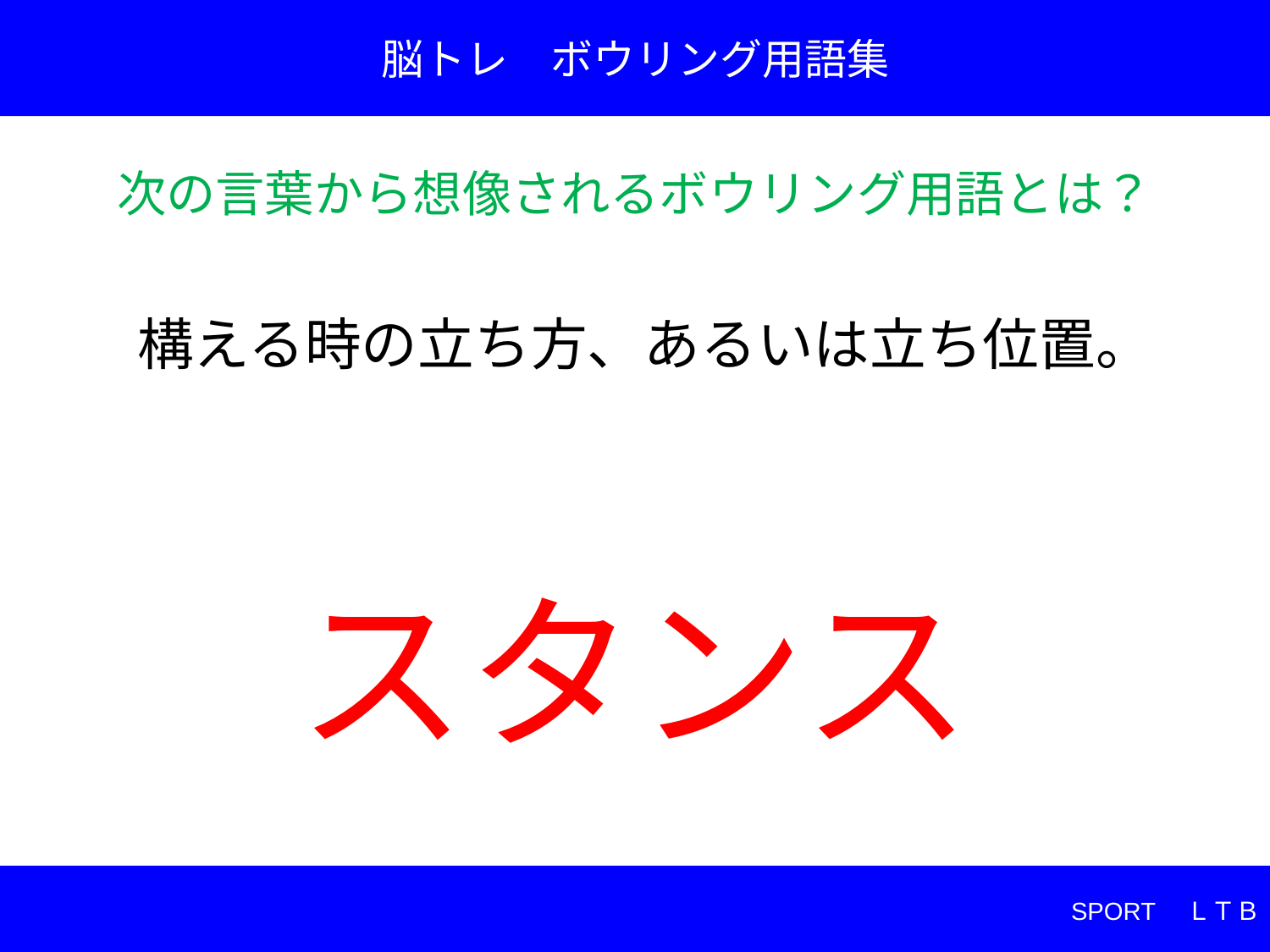

脳トレ　ボウリング用語集
次の言葉から想像されるボウリング用語とは？
構える時の立ち方、あるいは立ち位置。
# スタンス
SPORT　ＬＴＢ